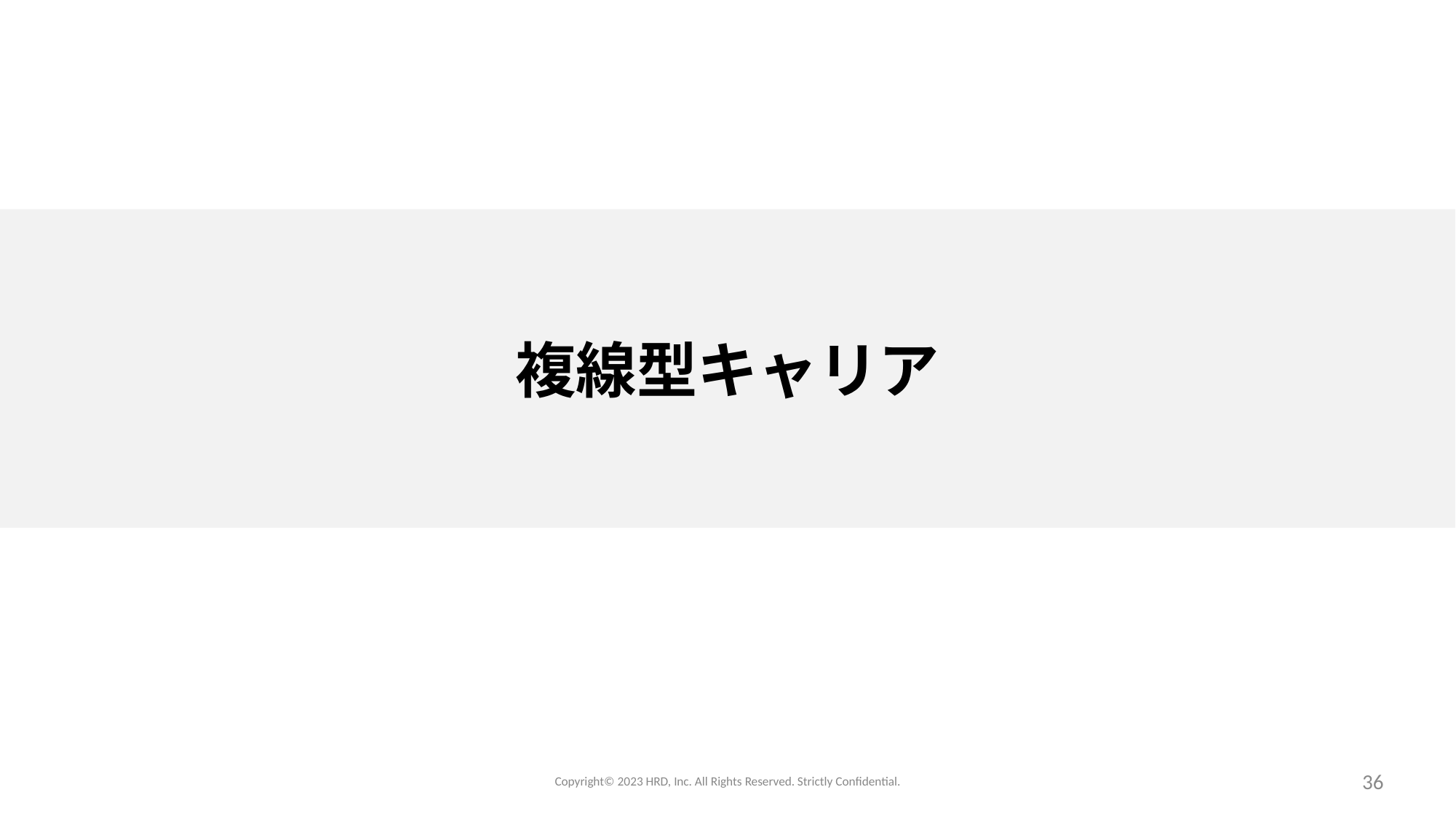

複線型キャリア
Copyright©️ 2023 HRD, Inc. All Rights Reserved. Strictly Confidential.
36